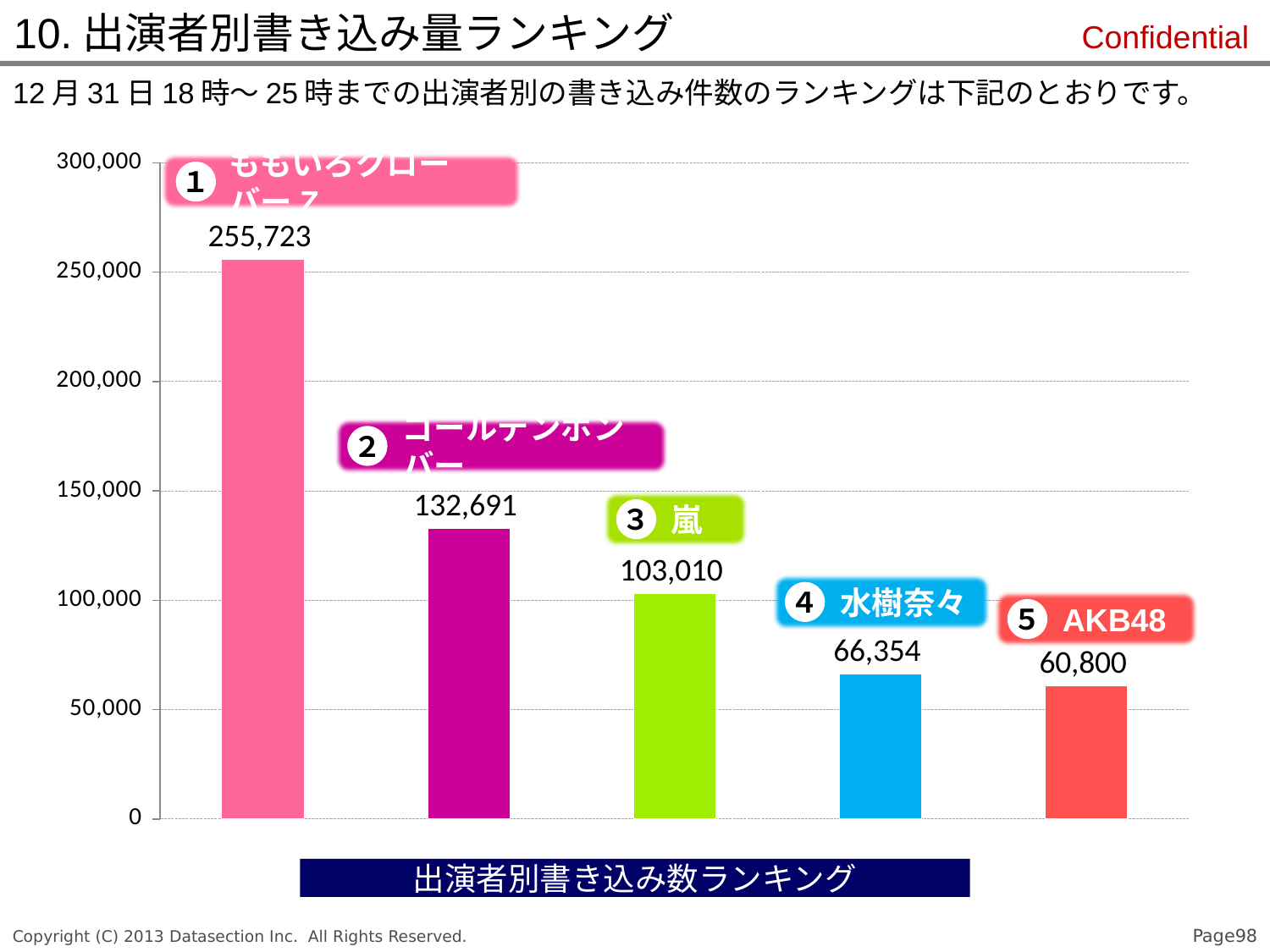

10.出演者別書き込み量ランキング
12月31日18時～25時までの出演者別の書き込み件数のランキングは下記のとおりです。

### Chart

| Category |  |
|---|---|
| ももいろクローバーZ | 255723.0 |
| ゴールデンボンバー | 132691.0 |
| 嵐 | 103010.0 |
| 水樹奈々 | 66354.0 |
| AKB | 60800.0 |
ももいろクローバーZ
１
ゴールデンボンバー
２
嵐
３
水樹奈々
４
AKB48
５
出演者別書き込み数ランキング